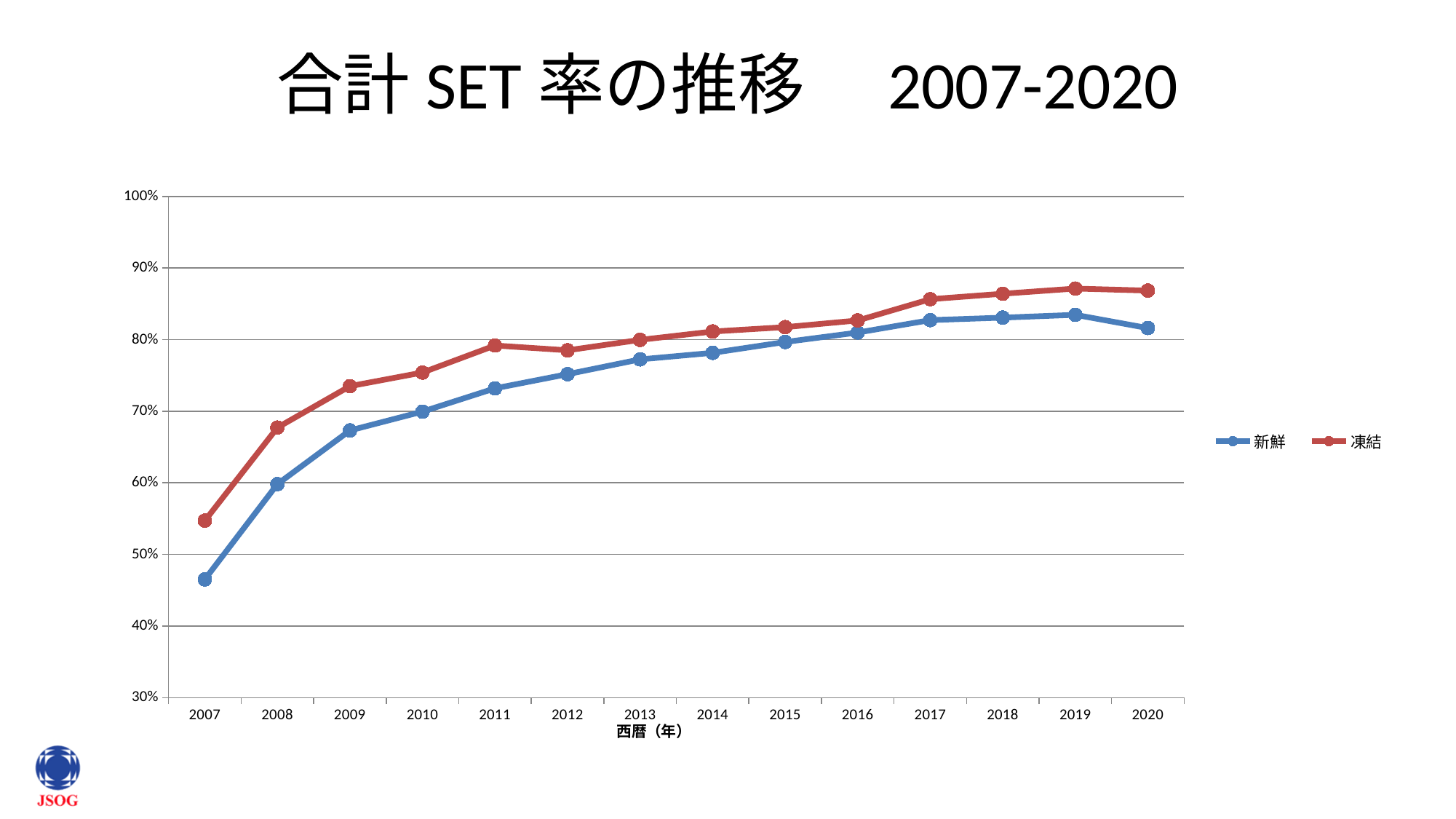

# 合計SET率の推移　2007-2020

### Chart

| Category | 新鮮 | 凍結 |
|---|---|---|
| 2007 | 0.46527465467394796 | 0.5472079353416606 |
| 2008 | 0.5982523107984479 | 0.6771656271656271 |
| 2009 | 0.6731934805137707 | 0.7350685470277559 |
| 2010 | 0.6995144288392391 | 0.7540513249926115 |
| 2011 | 0.7319978682717326 | 0.7918405861456483 |
| 2012 | 0.7517937664842177 | 0.7850933067070651 |
| 2013 | 0.7724385490135591 | 0.7997092203198577 |
| 2014 | 0.7815618432589665 | 0.8113614370977483 |
| 2015 | 0.796694850115296 | 0.8174757281553398 |
| 2016 | 0.8099291439911934 | 0.8268007518397774 |
| 2017 | 0.8272648421208039 | 0.8565101159498236 |
| 2018 | 0.8307523025511452 | 0.864125237776978 |
| 2019 | 0.8346237986382519 | 0.8713499398128374 |
| 2020 | 0.8161742027018691 | 0.8685352438357755 |